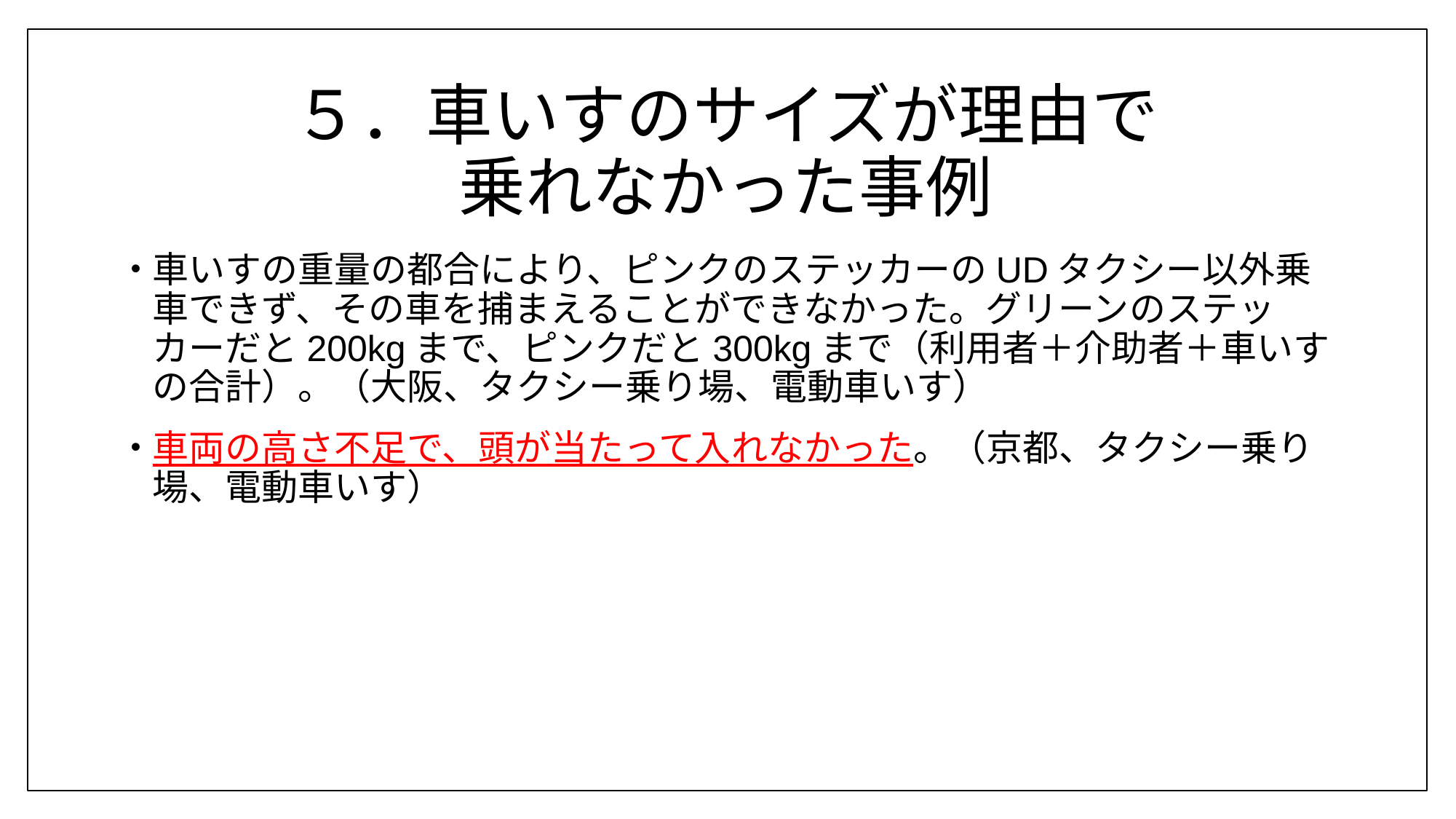

# ５．車いすのサイズが理由で 乗れなかった事例
車いすの重量の都合により、ピンクのステッカーのUDタクシー以外乗車できず、その車を捕まえることができなかった。グリーンのステッカーだと200kgまで、ピンクだと300kgまで（利用者＋介助者＋車いすの合計）。（大阪、タクシー乗り場、電動車いす）
車両の高さ不足で、頭が当たって入れなかった。（京都、タクシー乗り場、電動車いす）